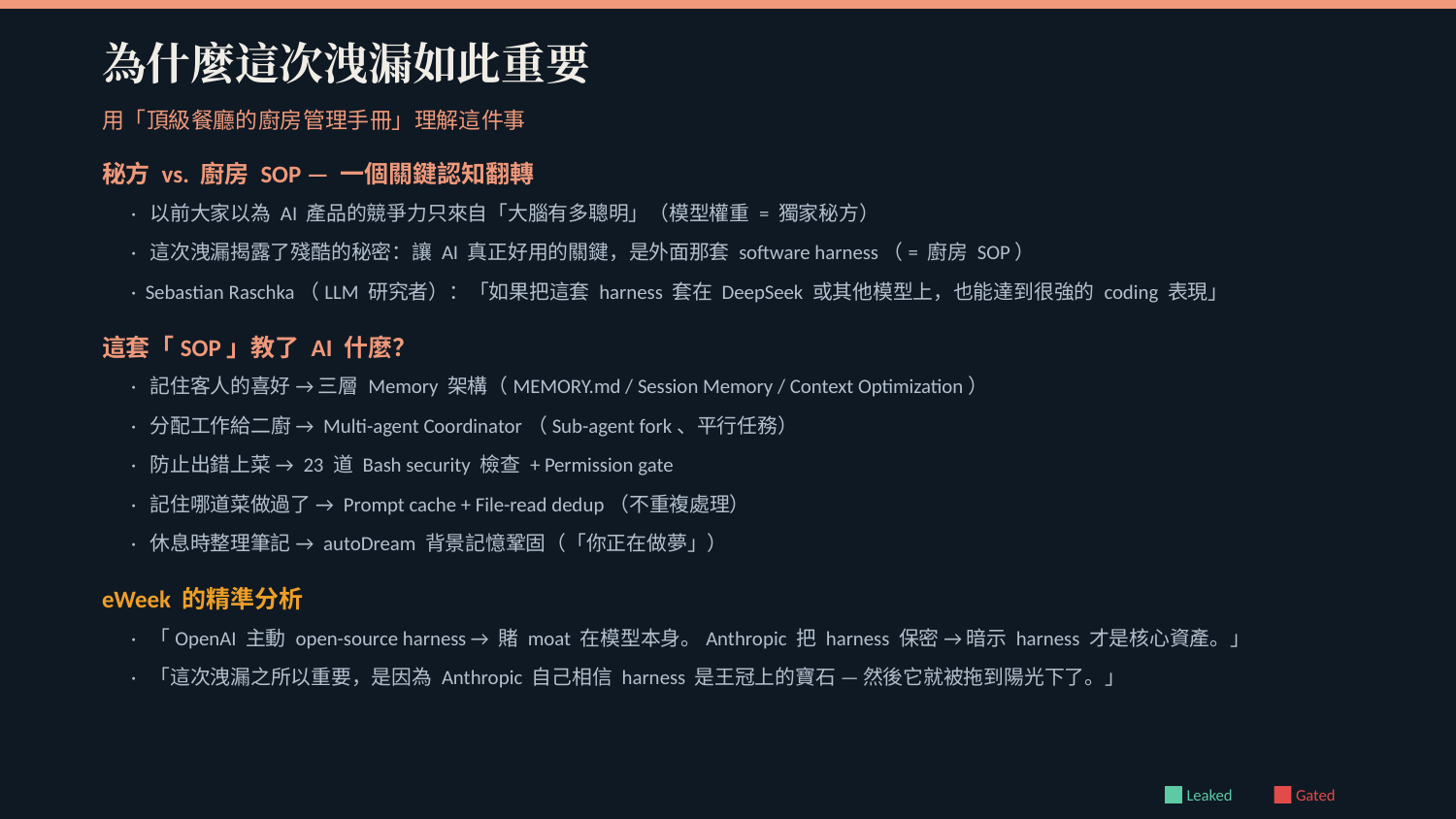

為什麼這次洩漏如此重要
用「頂級餐廳的廚房管理手冊」理解這件事
秘方 vs. 廚房 SOP — 一個關鍵認知翻轉
·  以前大家以為 AI 產品的競爭力只來自「大腦有多聰明」（模型權重 = 獨家秘方）
·  這次洩漏揭露了殘酷的秘密：讓 AI 真正好用的關鍵，是外面那套 software harness（= 廚房 SOP）
·  Sebastian Raschka（LLM 研究者）：「如果把這套 harness 套在 DeepSeek 或其他模型上，也能達到很強的 coding 表現」
這套「SOP」教了 AI 什麼？
·  記住客人的喜好 → 三層 Memory 架構（MEMORY.md / Session Memory / Context Optimization）
·  分配工作給二廚 → Multi-agent Coordinator（Sub-agent fork、平行任務）
·  防止出錯上菜 → 23 道 Bash security 檢查 + Permission gate
·  記住哪道菜做過了 → Prompt cache + File-read dedup（不重複處理）
·  休息時整理筆記 → autoDream 背景記憶鞏固（「你正在做夢」）
eWeek 的精準分析
·  「OpenAI 主動 open-source harness → 賭 moat 在模型本身。Anthropic 把 harness 保密 → 暗示 harness 才是核心資產。」
·  「這次洩漏之所以重要，是因為 Anthropic 自己相信 harness 是王冠上的寶石 — 然後它就被拖到陽光下了。」
Leaked
Gated